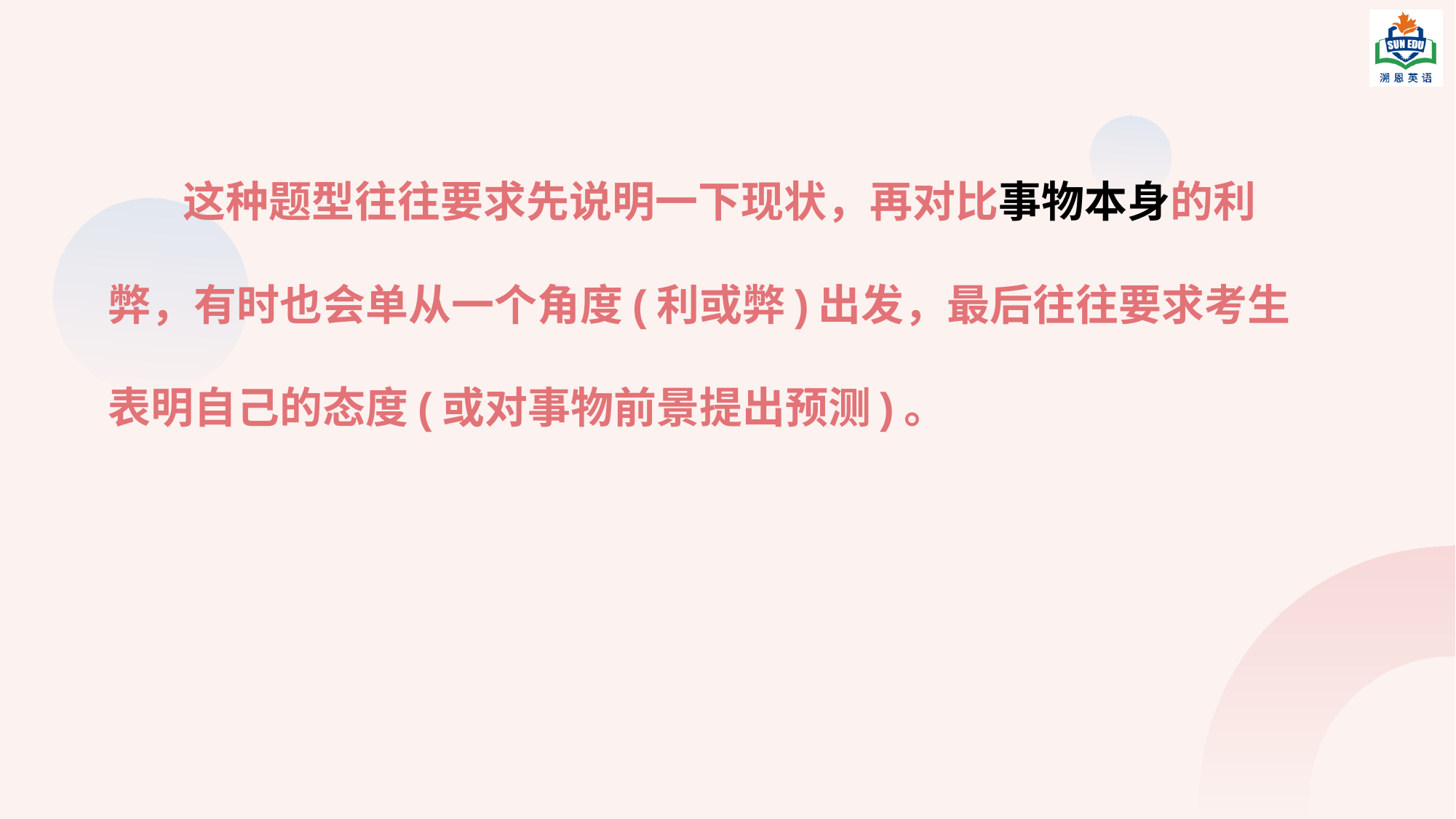

这种题型往往要求先说明一下现状，再对比事物本身的利弊，有时也会单从一个角度(利或弊)出发，最后往往要求考生表明自己的态度(或对事物前景提出预测)。